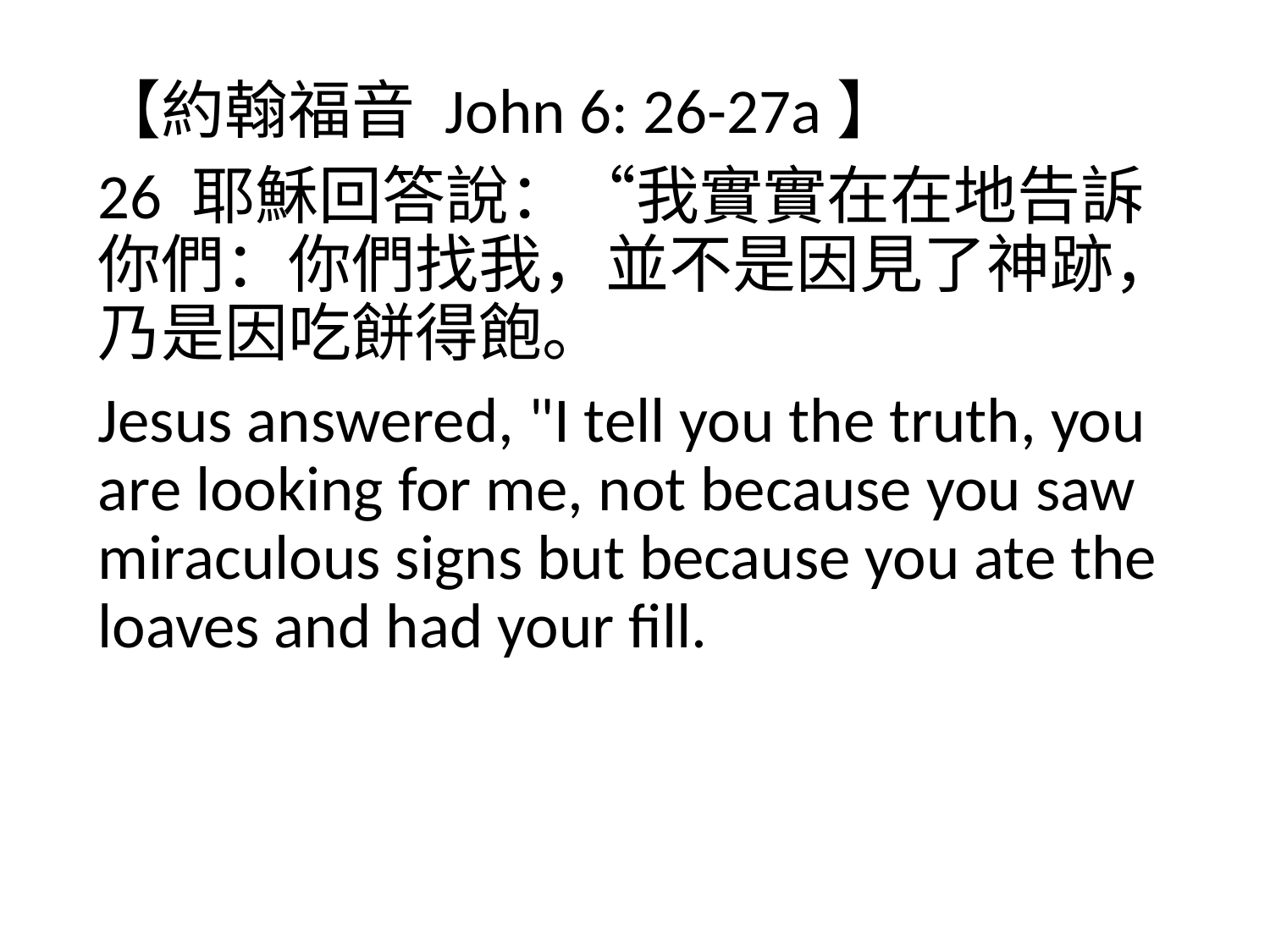

【約翰福音 John 6: 26-27a】
26 耶穌回答說：“我實實在在地告訴你們：你們找我，並不是因見了神跡，乃是因吃餅得飽。
Jesus answered, "I tell you the truth, you are looking for me, not because you saw miraculous signs but because you ate the loaves and had your fill.